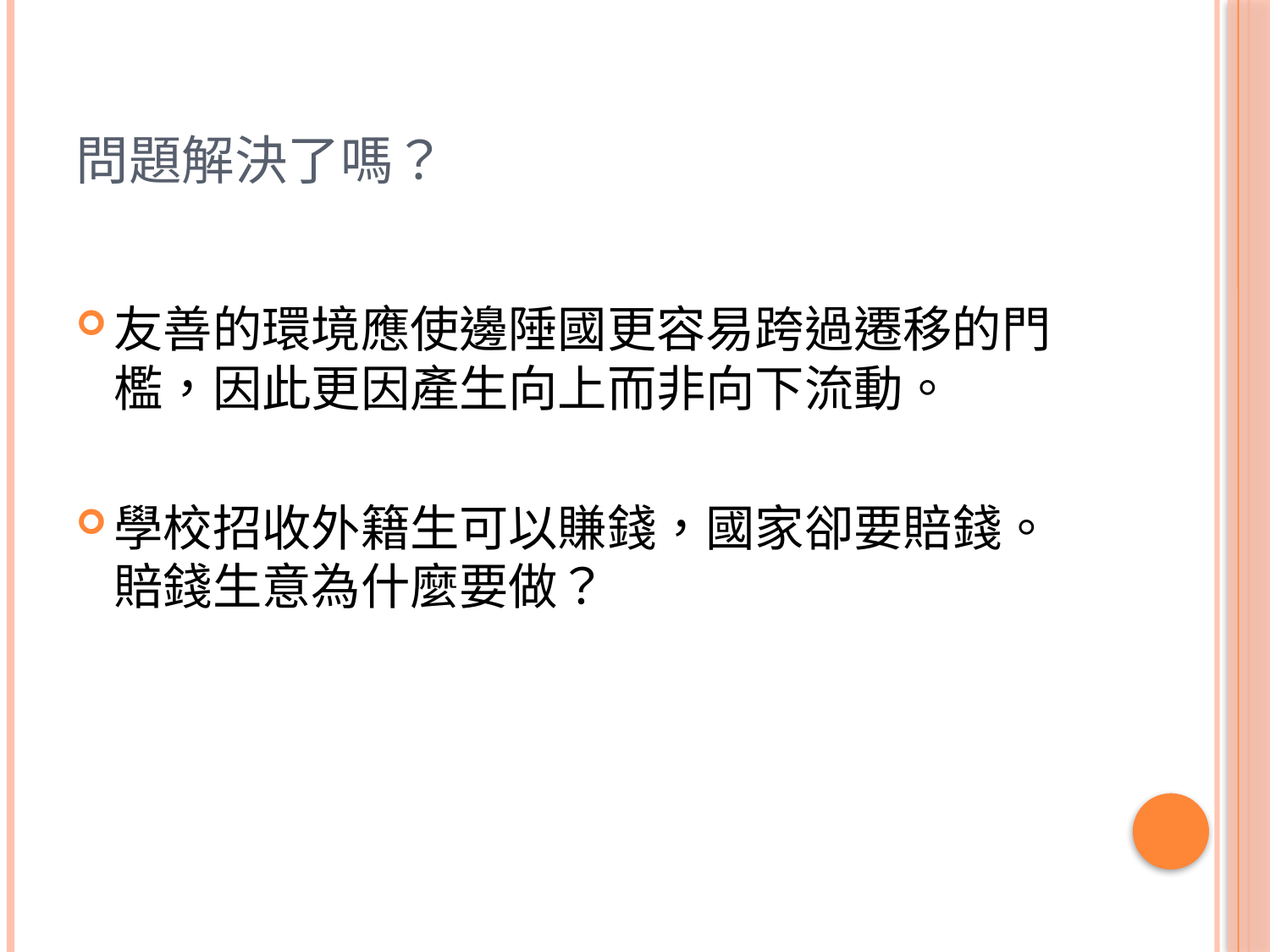

# 問題解決了嗎？

友善的環境應使邊陲國更容易跨過遷移的門檻，因此更因產生向上而非向下流動。

學校招收外籍生可以賺錢，國家卻要賠錢。賠錢生意為什麼要做？